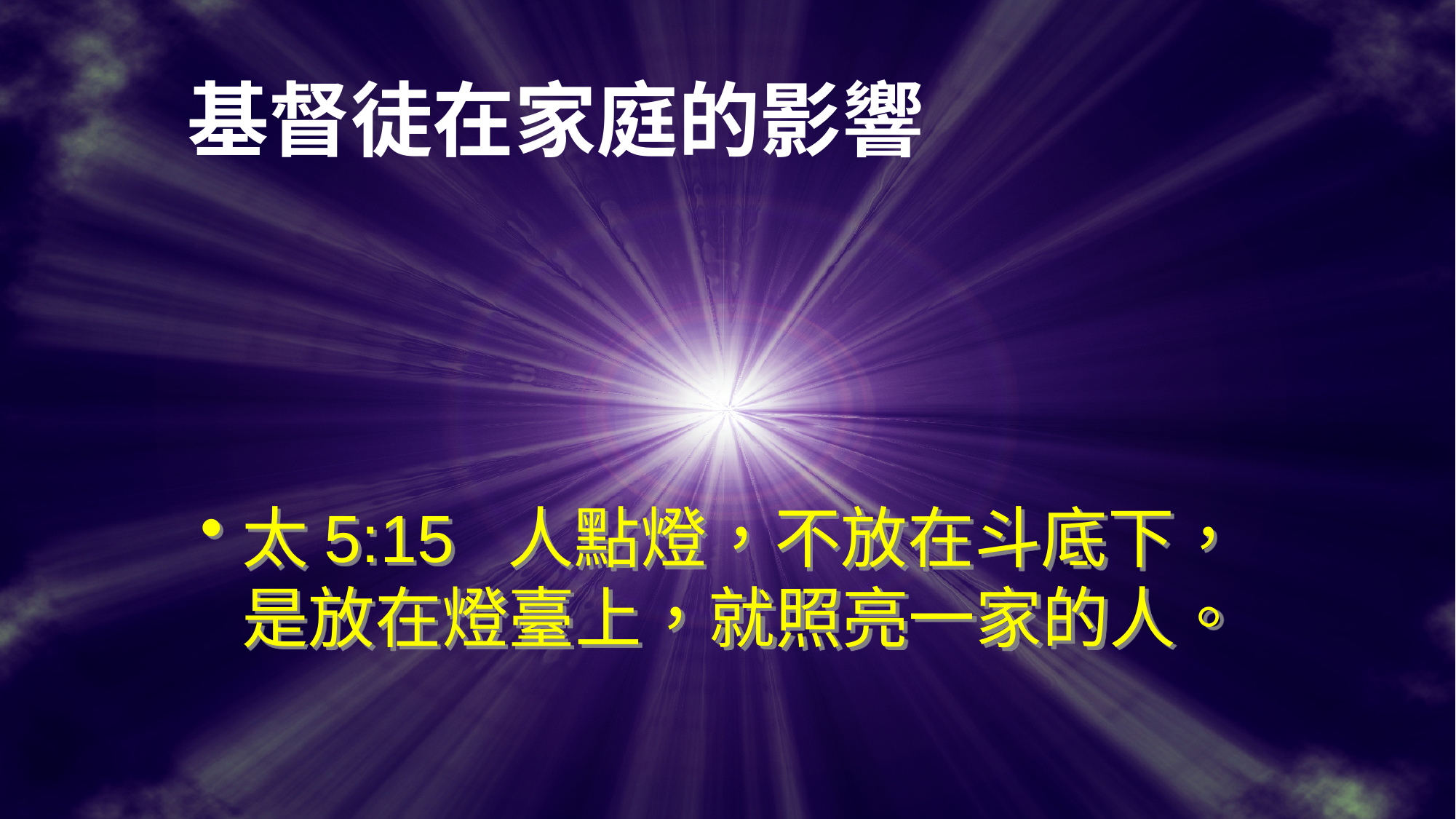

基督徒在家庭的影響
太5:15  人點燈，不放在斗底下，是放在燈臺上，就照亮一家的人。